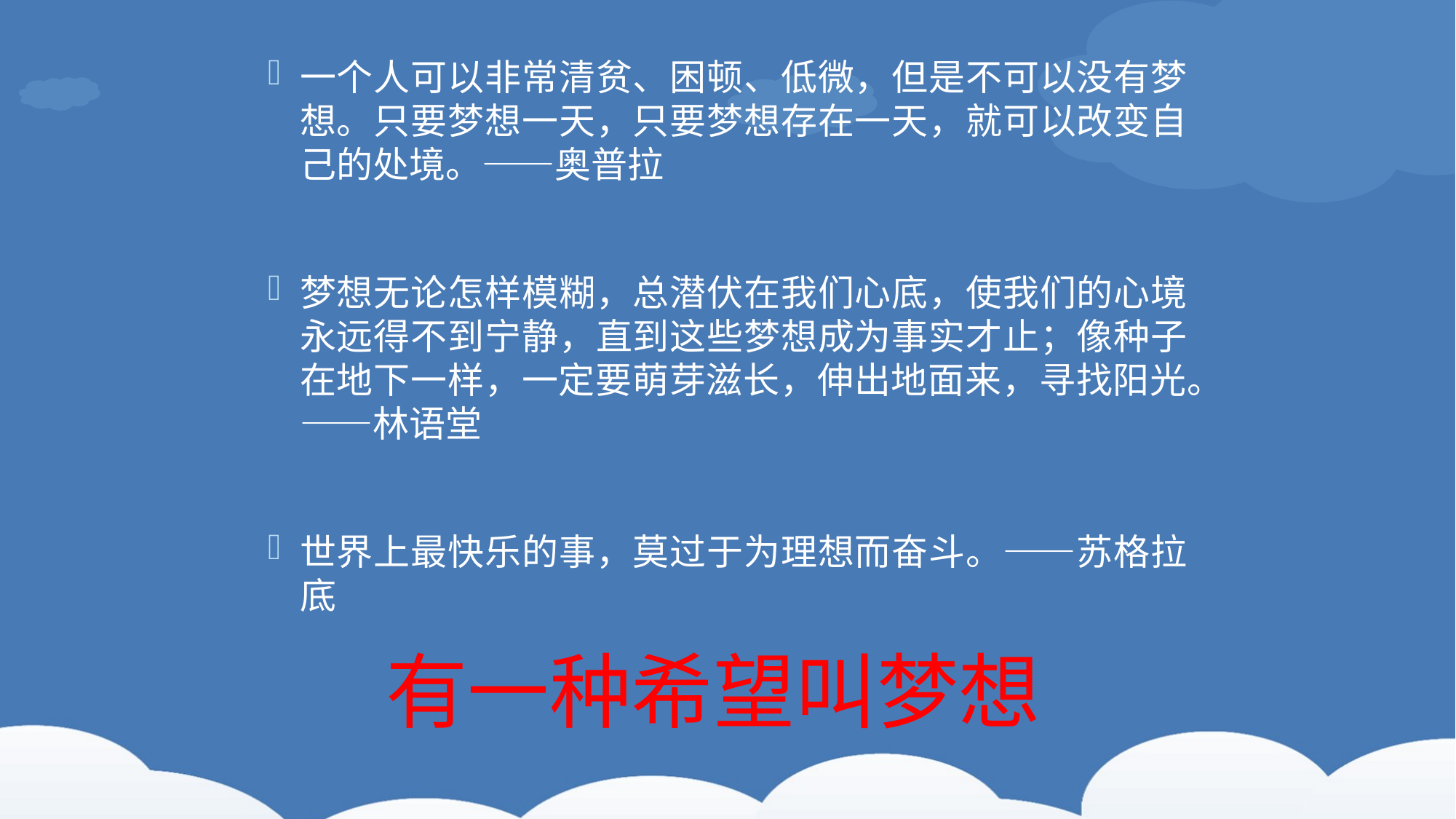

一个人可以非常清贫、困顿、低微，但是不可以没有梦想。只要梦想一天，只要梦想存在一天，就可以改变自己的处境。——奥普拉

梦想无论怎样模糊，总潜伏在我们心底，使我们的心境永远得不到宁静，直到这些梦想成为事实才止；像种子在地下一样，一定要萌芽滋长，伸出地面来，寻找阳光。——林语堂

世界上最快乐的事，莫过于为理想而奋斗。——苏格拉底

有一种希望叫梦想